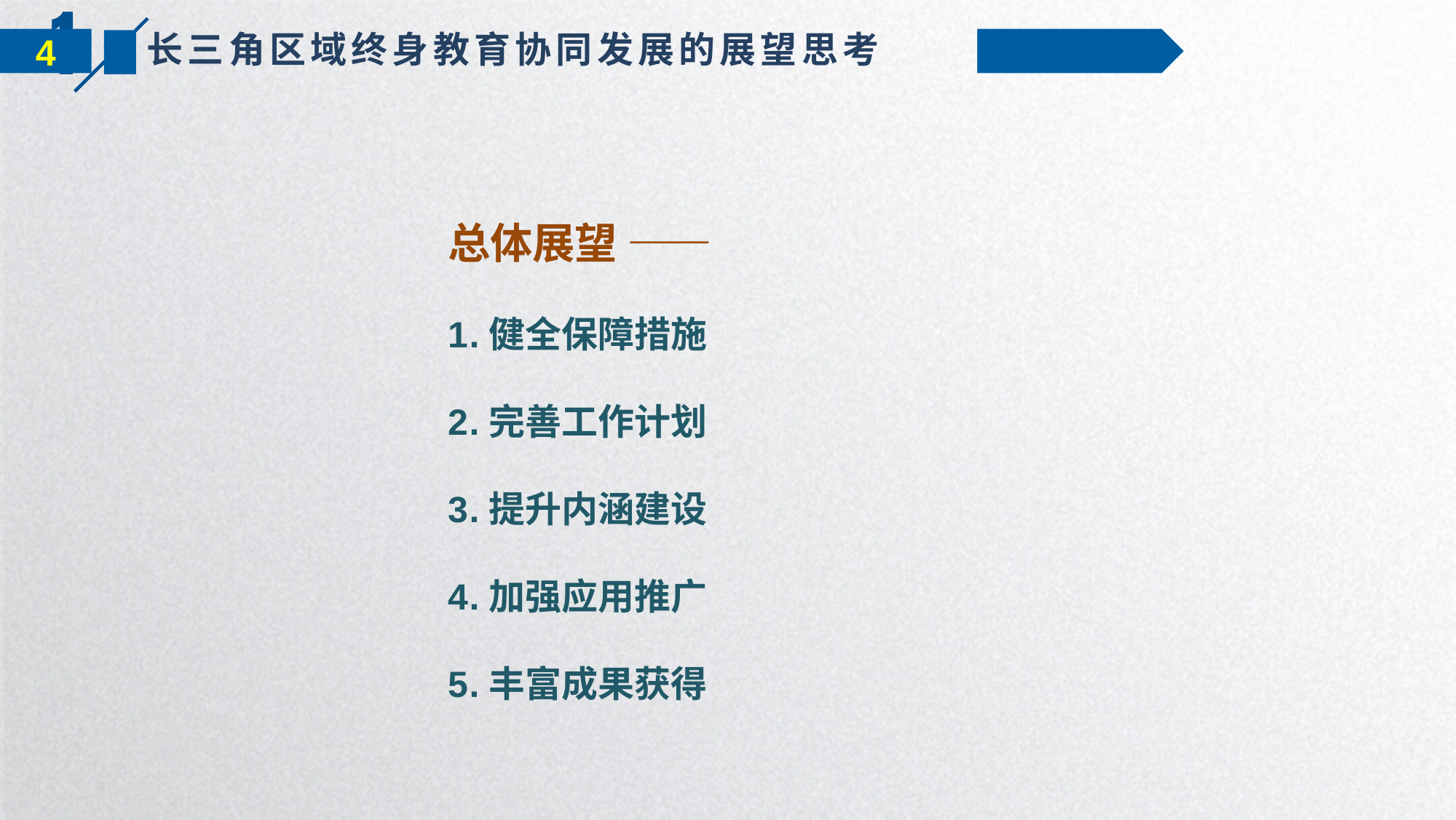

长三角区域终身教育协同发展的展望思考
4

总体展望 ——
健全保障措施
完善工作计划
提升内涵建设
加强应用推广
丰富成果获得